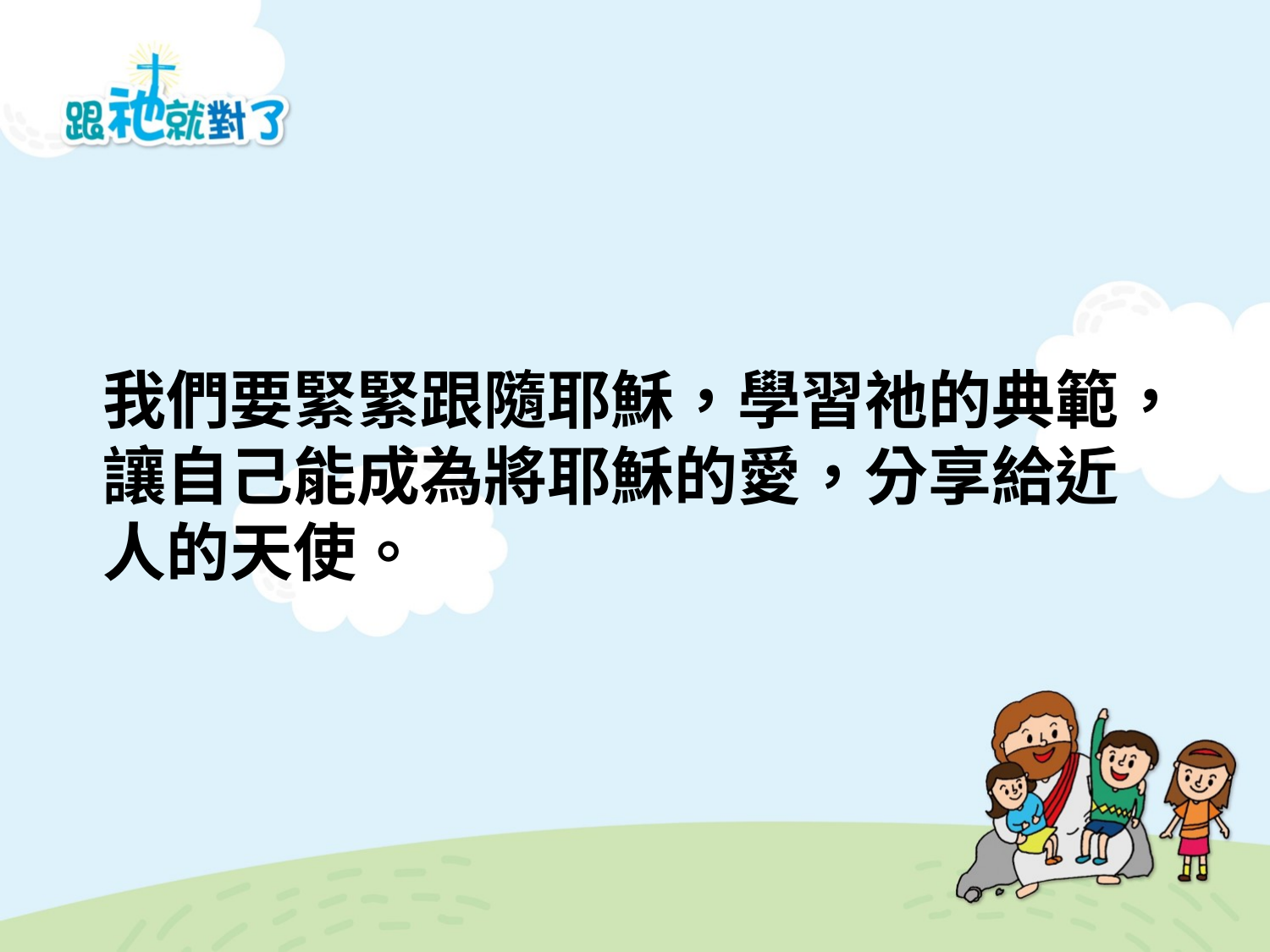

我們要緊緊跟隨耶穌，學習祂的典範，讓自己能成為將耶穌的愛，分享給近人的天使。